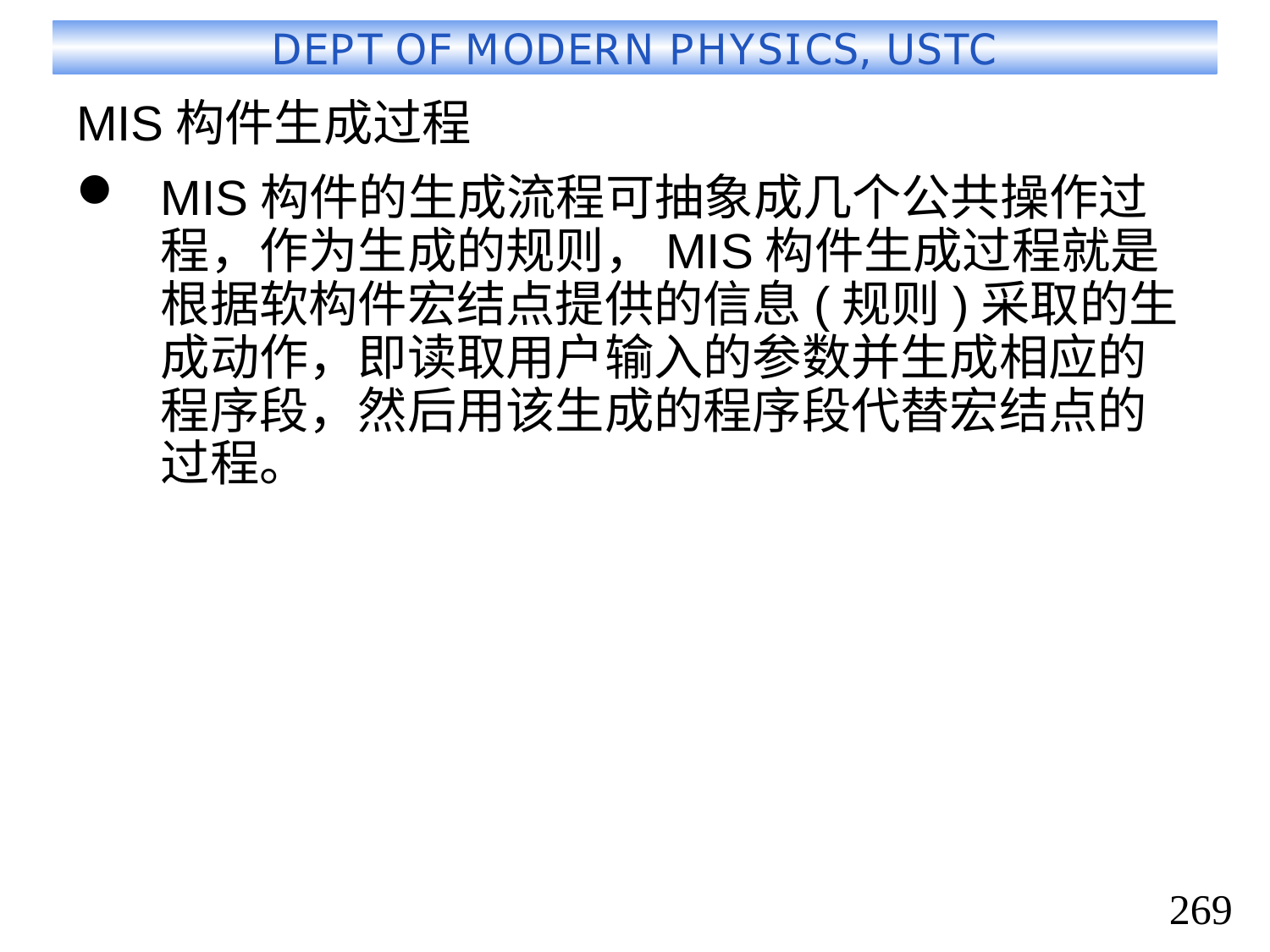

# MIS构件生成过程
MIS构件的生成流程可抽象成几个公共操作过程，作为生成的规则，MIS构件生成过程就是根据软构件宏结点提供的信息(规则)采取的生成动作，即读取用户输入的参数并生成相应的程序段，然后用该生成的程序段代替宏结点的过程。